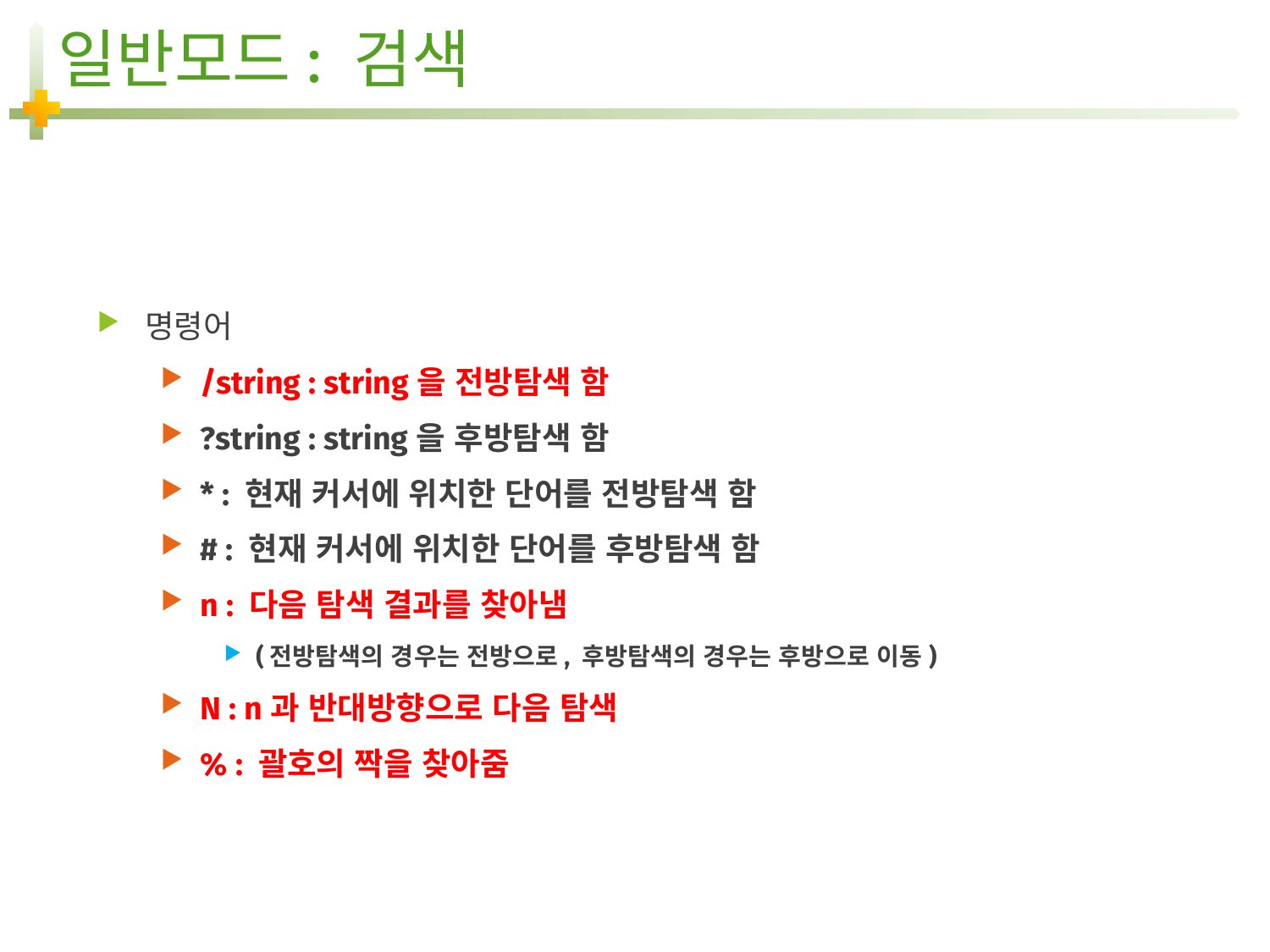

# 일반모드: 검색
명령어
/string : string을 전방탐색 함
?string : string을 후방탐색 함
* : 현재 커서에 위치한 단어를 전방탐색 함
# : 현재 커서에 위치한 단어를 후방탐색 함
n : 다음 탐색 결과를 찾아냄
(전방탐색의 경우는 전방으로, 후방탐색의 경우는 후방으로 이동)
N : n과 반대방향으로 다음 탐색
% : 괄호의 짝을 찾아줌